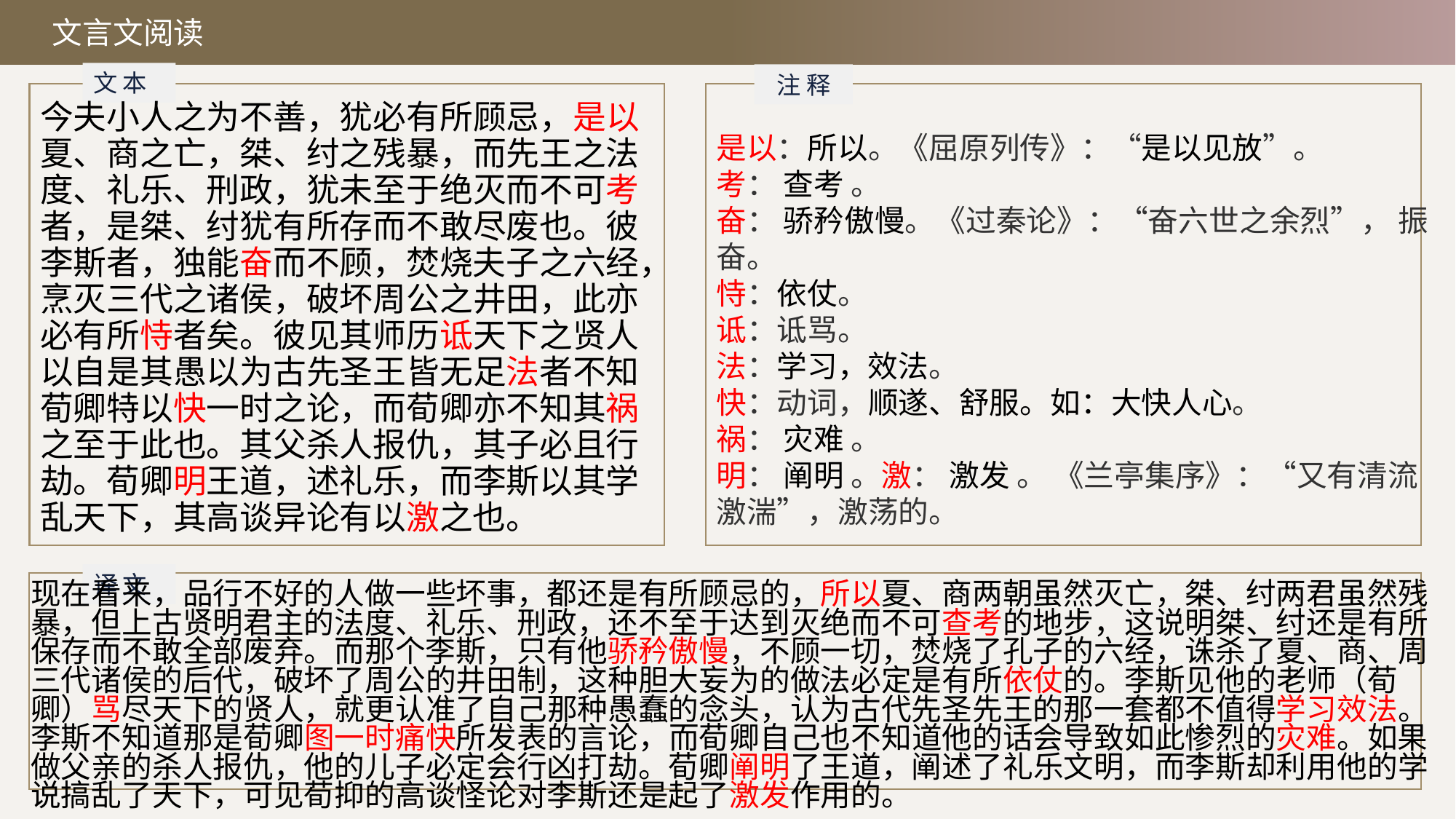

文言文阅读
文 本
注 释

今夫小人之为不善，犹必有所顾忌，是以夏、商之亡，桀、纣之残暴，而先王之法度、礼乐、刑政，犹未至于绝灭而不可考者，是桀、纣犹有所存而不敢尽废也。彼李斯者，独能奋而不顾，焚烧夫子之六经，烹灭三代之诸侯，破坏周公之井田，此亦必有所恃者矣。彼见其师历诋天下之贤人以自是其愚以为古先圣王皆无足法者不知荀卿特以快一时之论，而荀卿亦不知其祸之至于此也。其父杀人报仇，其子必且行劫。荀卿明王道，述礼乐，而李斯以其学乱天下，其高谈异论有以激之也。
是以：所以。《屈原列传》：“是以见放”。
考： 查考 。
奋： 骄矜傲慢。《过秦论》：“奋六世之余烈”， 振奋。
恃：依仗。
诋：诋骂。
法：学习，效法。
快：动词，顺遂、舒服。如：大快人心。
祸： 灾难 。
明： 阐明 。激： 激发 。 《兰亭集序》：“又有清流激湍”，激荡的。
译 文

现在看来，品行不好的人做一些坏事，都还是有所顾忌的，所以夏、商两朝虽然灭亡，桀、纣两君虽然残暴，但上古贤明君主的法度、礼乐、刑政，还不至于达到灭绝而不可查考的地步，这说明桀、纣还是有所保存而不敢全部废弃。而那个李斯，只有他骄矜傲慢，不顾一切，焚烧了孔子的六经，诛杀了夏、商、周三代诸侯的后代，破坏了周公的井田制，这种胆大妄为的做法必定是有所依仗的。李斯见他的老师（荀卿）骂尽天下的贤人，就更认准了自己那种愚蠢的念头，认为古代先圣先王的那一套都不值得学习效法。李斯不知道那是荀卿图一时痛快所发表的言论，而荀卿自己也不知道他的话会导致如此惨烈的灾难。如果做父亲的杀人报仇，他的儿子必定会行凶打劫。荀卿阐明了王道，阐述了礼乐文明，而李斯却利用他的学说搞乱了天下，可见荀抑的高谈怪论对李斯还是起了激发作用的。